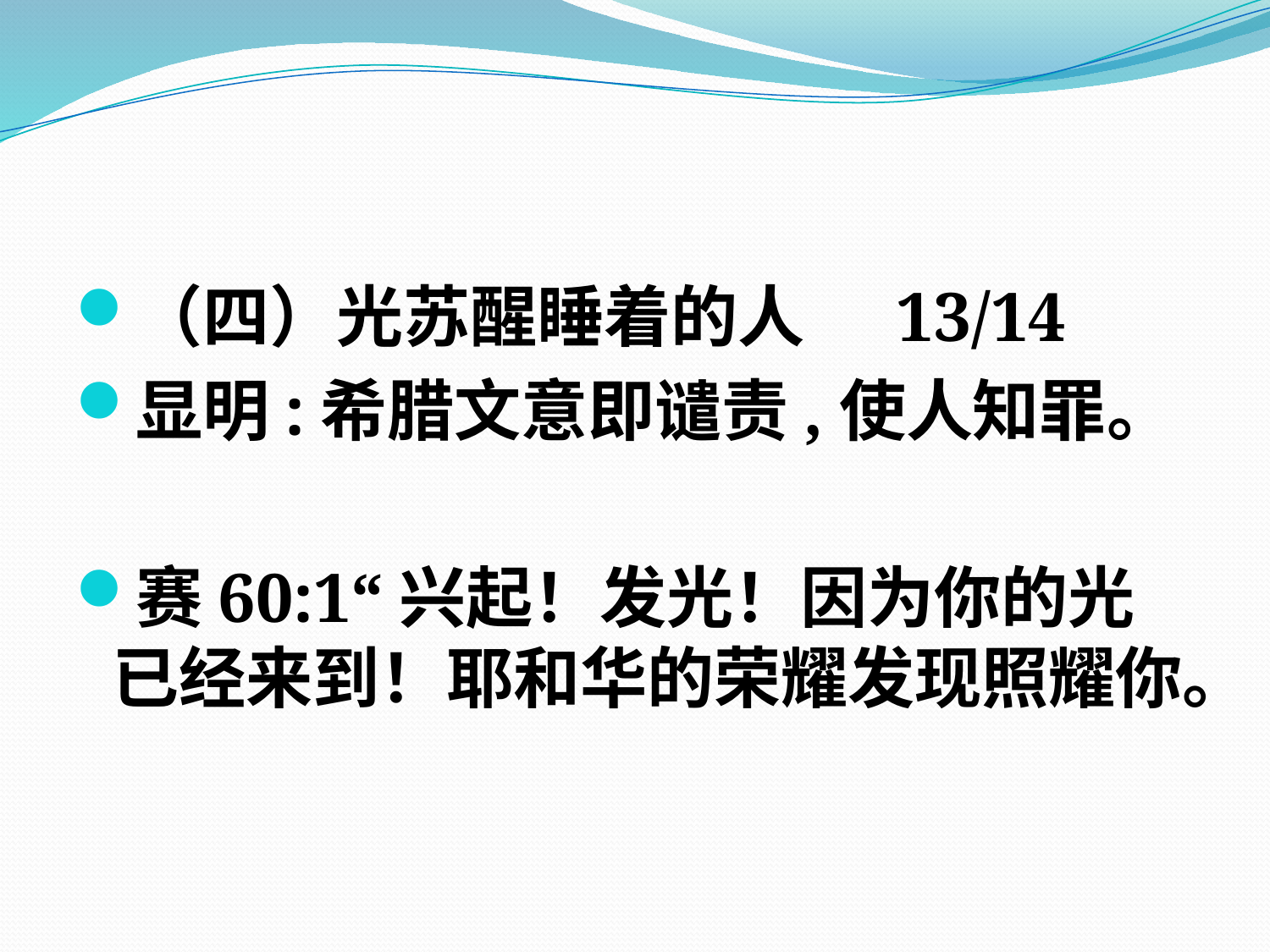

#
（四）光苏醒睡着的人     13/14
显明:希腊文意即谴责,使人知罪。

赛60:1“兴起！发光！因为你的光已经来到！耶和华的荣耀发现照耀你。